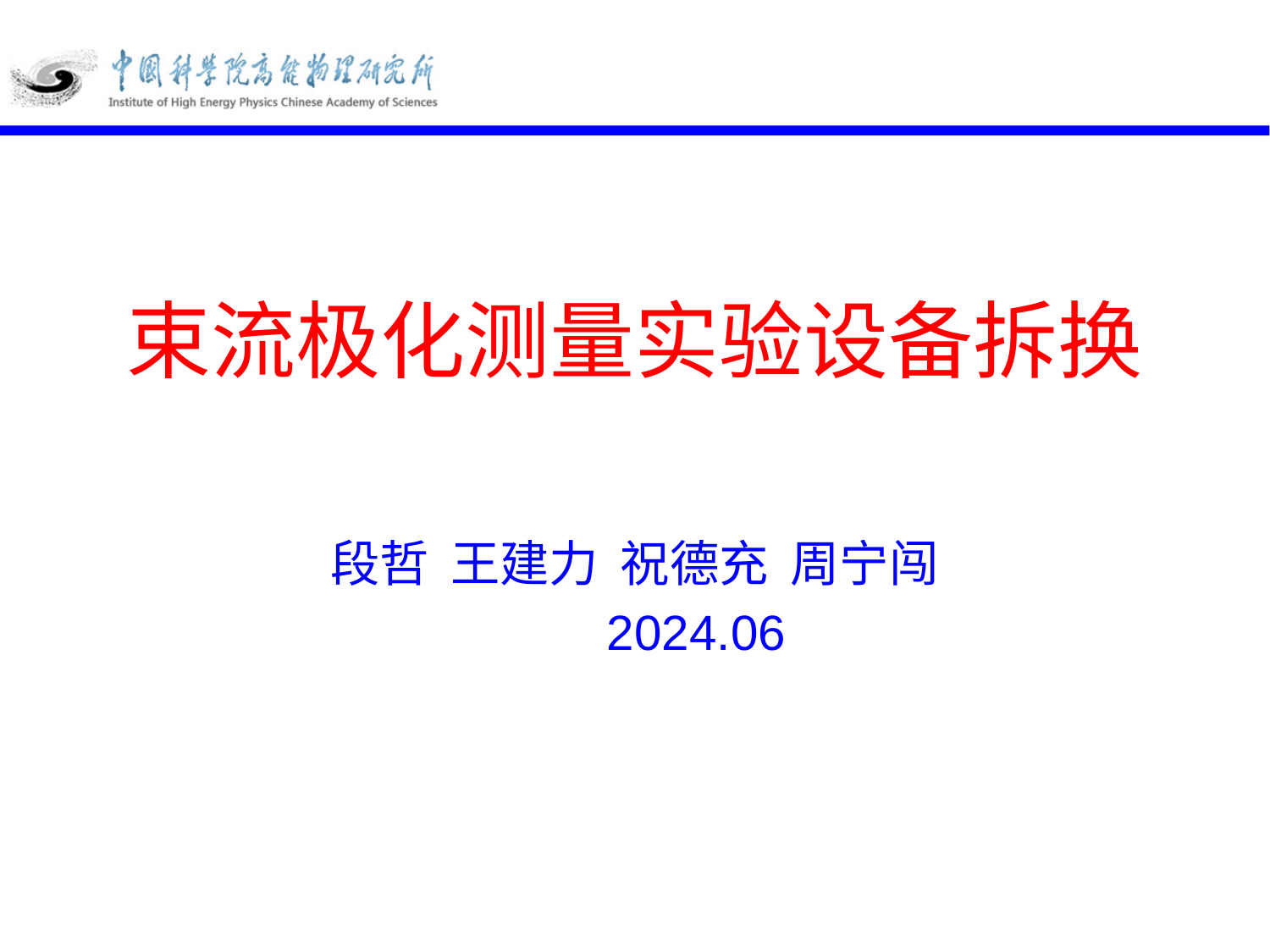

# 束流极化测量实验设备拆换
段哲  王建力  祝德充  周宁闯
         2024.06